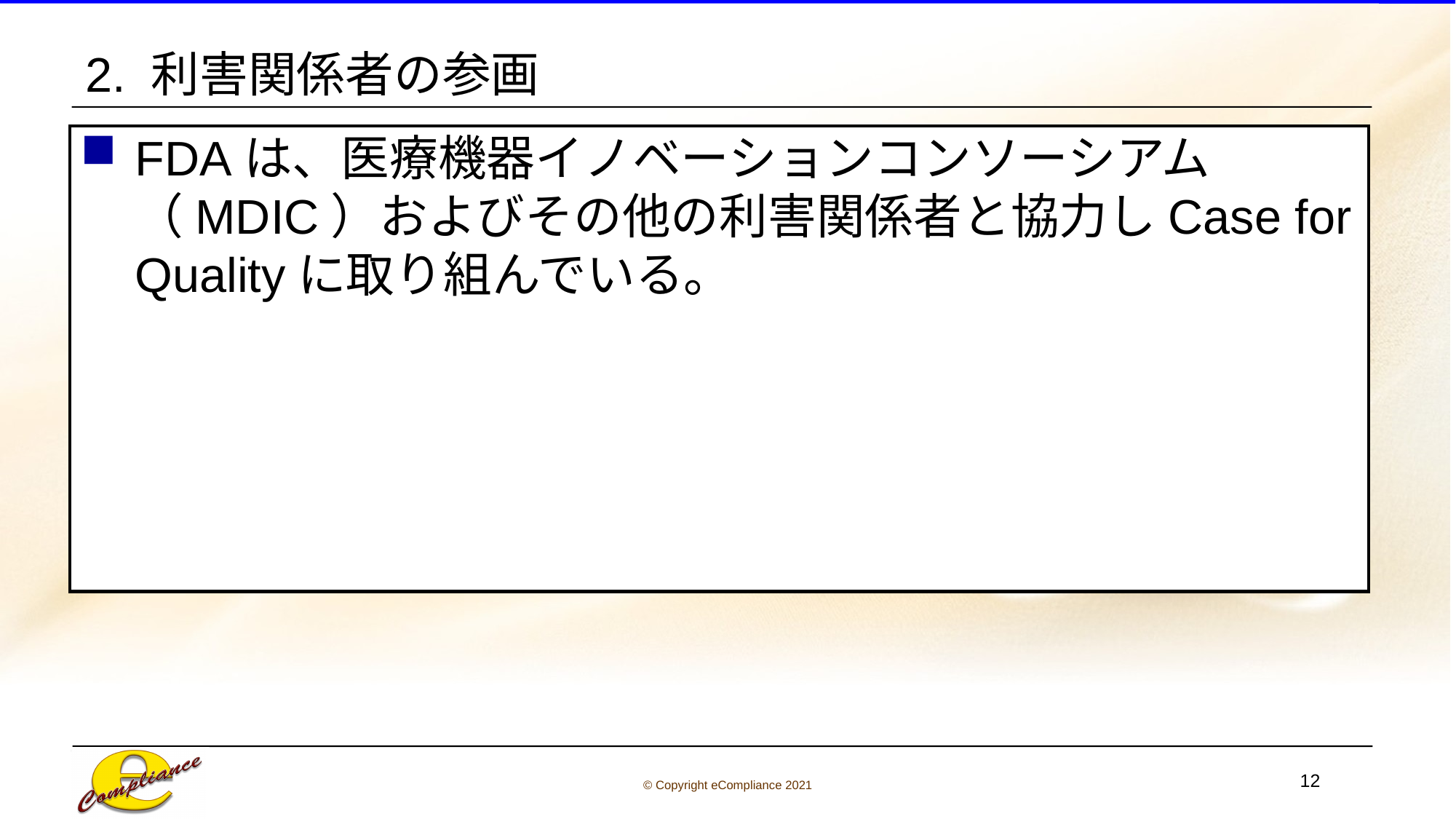

# 2. 利害関係者の参画
FDAは、医療機器イノベーションコンソーシアム（MDIC）およびその他の利害関係者と協力しCase for Qualityに取り組んでいる。